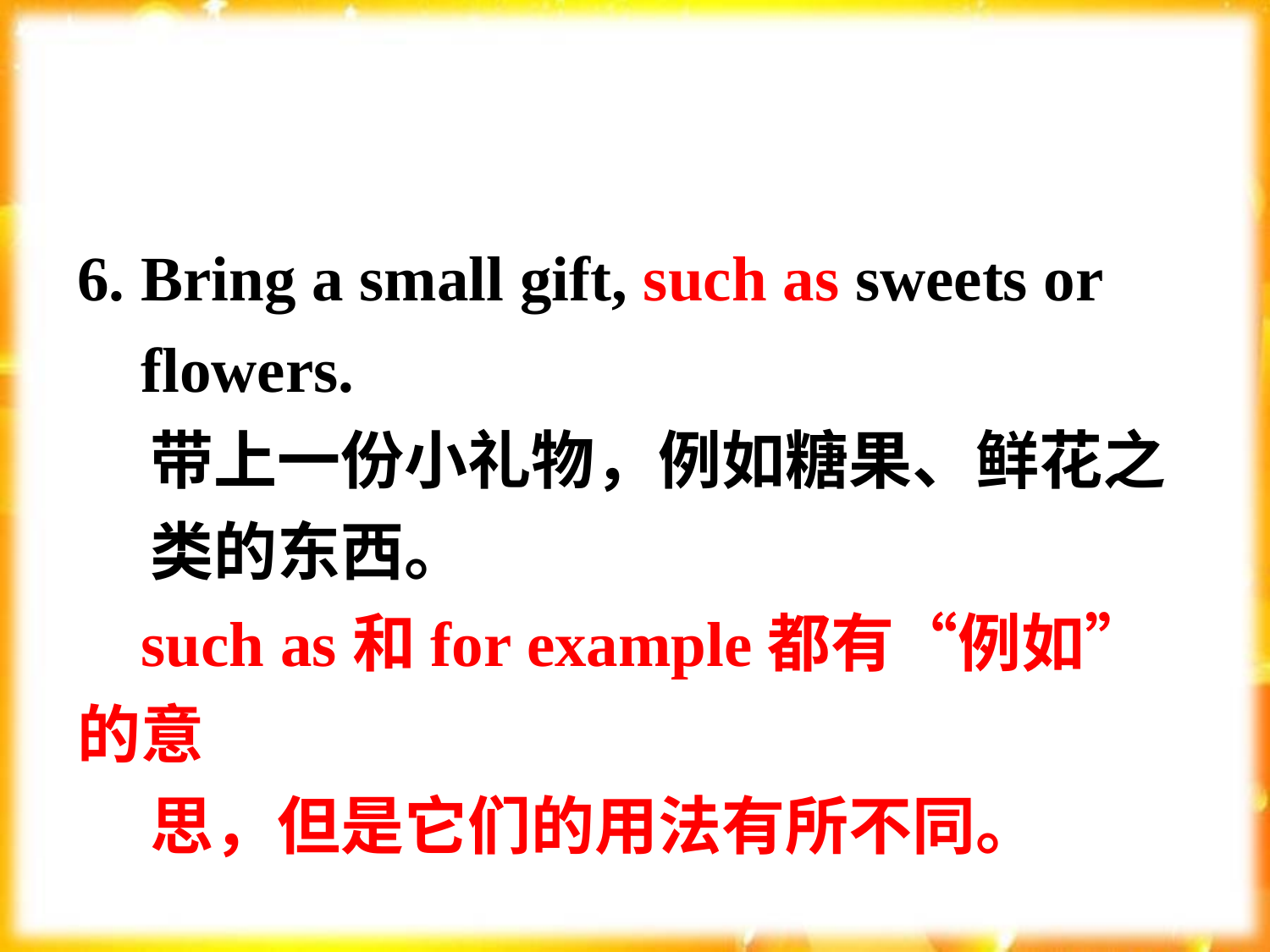

6. Bring a small gift, such as sweets or
    flowers.
    带上一份小礼物，例如糖果、鲜花之
    类的东西。
    such as和for example都有“例如”的意
    思，但是它们的用法有所不同。